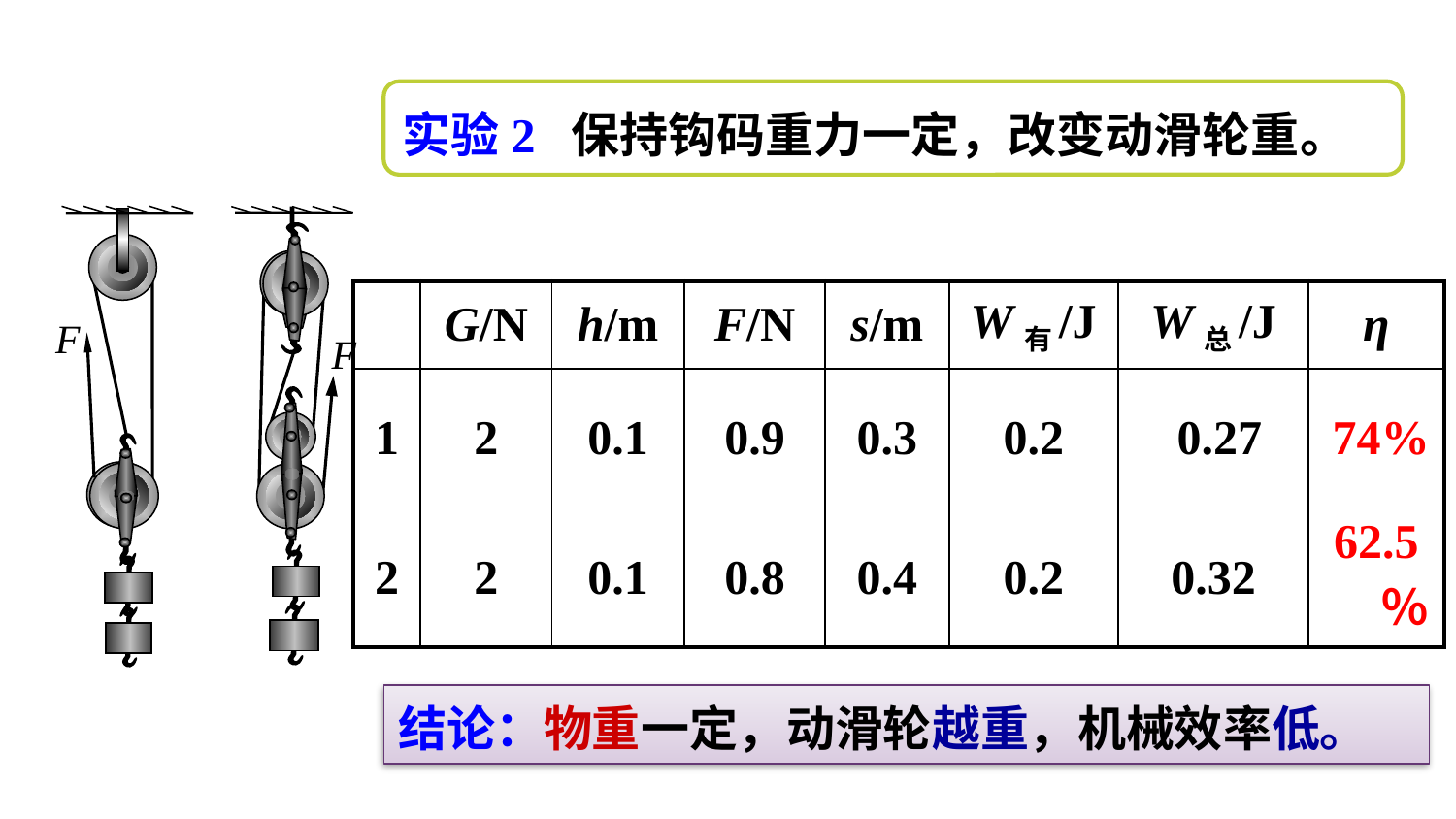

实验2  保持钩码重力一定，改变动滑轮重。

F

|  | G/N | h/m | F/N | s/m | W有/J | W总/J | η |
| --- | --- | --- | --- | --- | --- | --- | --- |
| 1 | 2 | 0.1 | 0.9 | 0.3 | 0.2 | 0.0.277 | 74% |
| 2 | 2 | 0.1 | 0.8 | 0.4 | 0.2 | 0.32 | 62.5％ |
F

结论：物重一定，动滑轮越重，机械效率低。